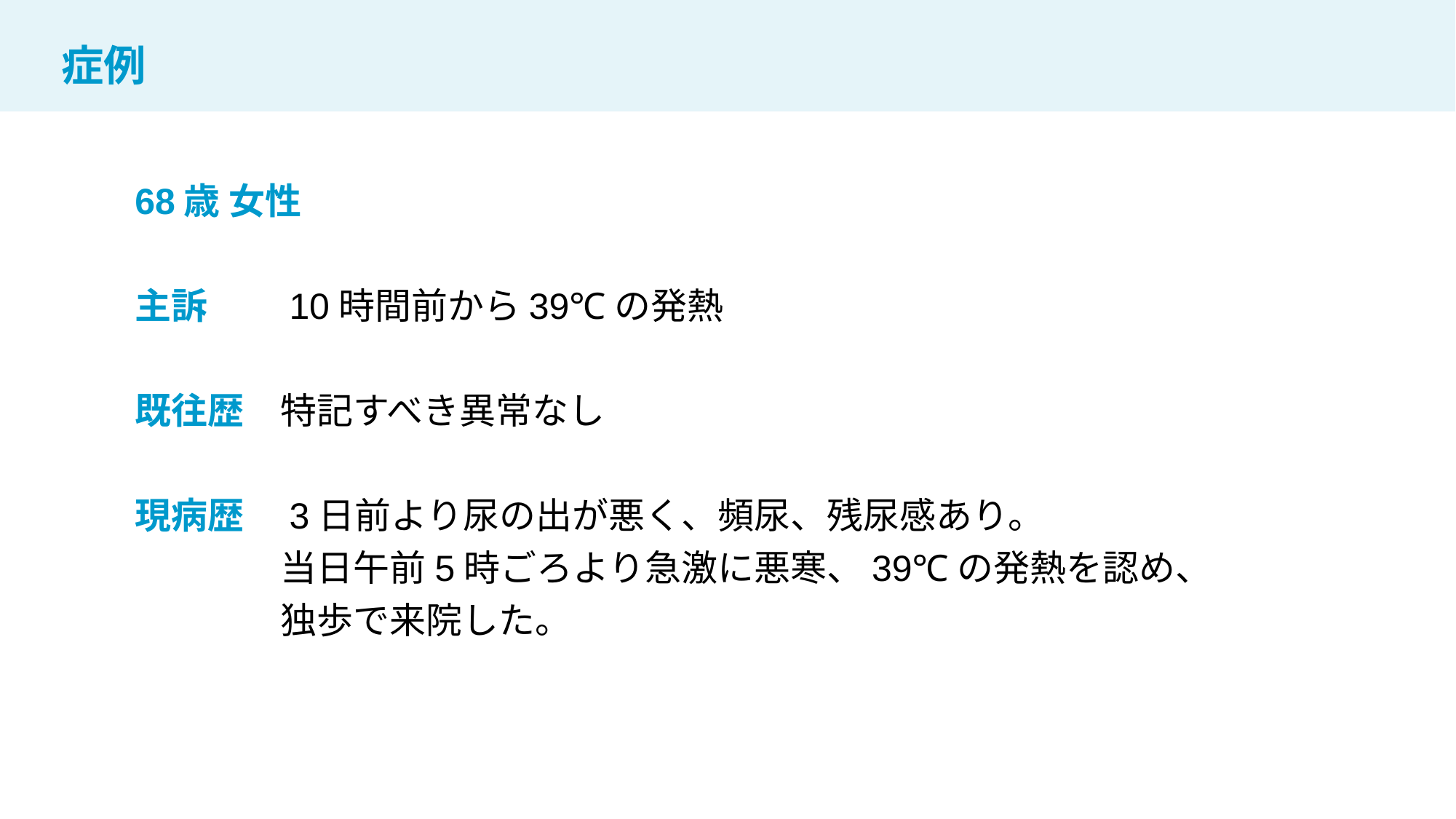

症例
68歳 女性

主訴　　10時間前から39℃の発熱

既往歴　特記すべき異常なし

現病歴　3日前より尿の出が悪く、頻尿、残尿感あり。
　　　　当日午前5時ごろより急激に悪寒、39℃の発熱を認め、
　　　　独歩で来院した。